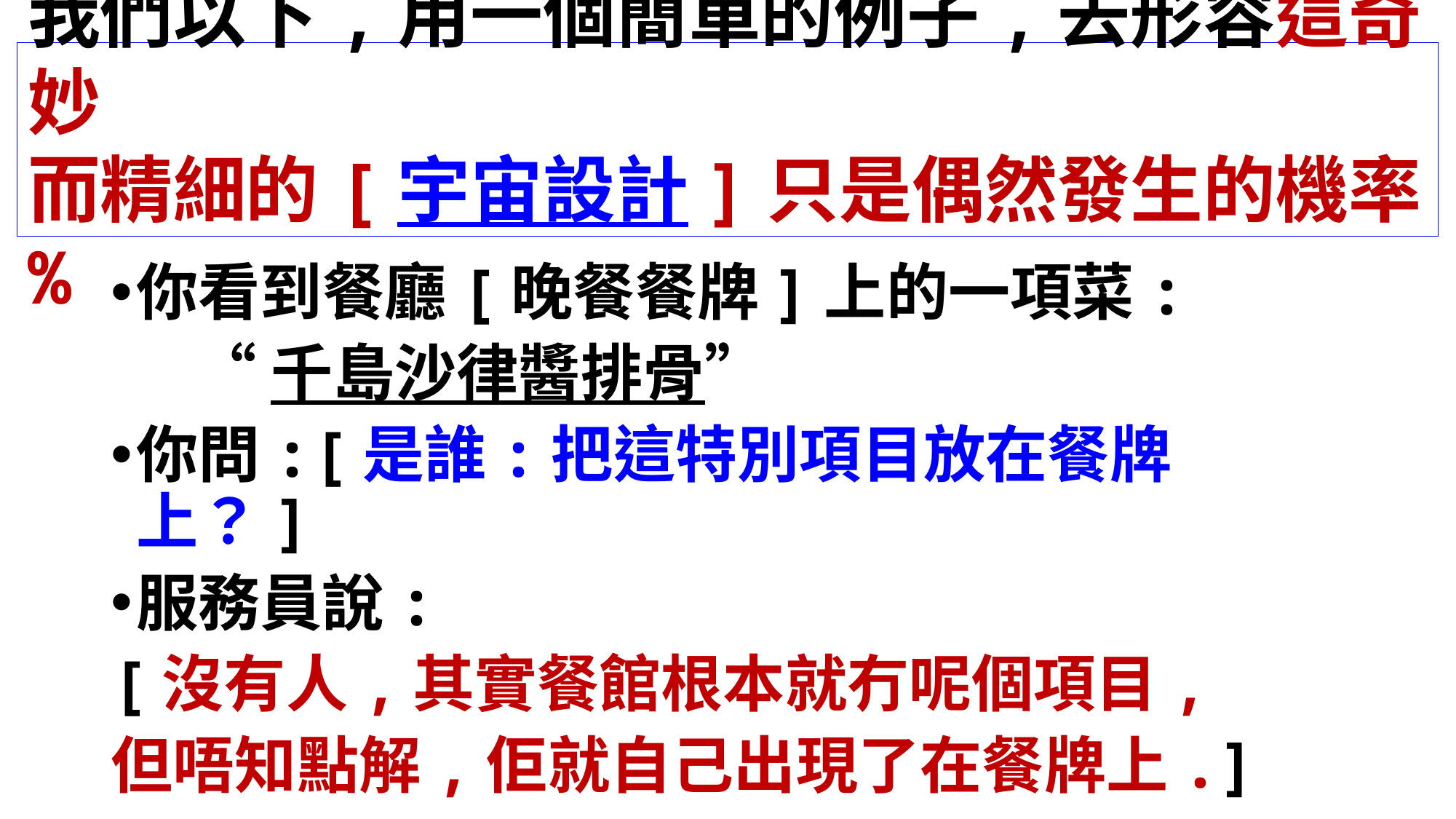

# 我們以下,用一個簡單的例子,去形容這奇妙 而精細的[宇宙設計]只是偶然發生的機率%

你看到餐廳[晚餐餐牌]上的一項菜:
      “千島沙律醬排骨”
你問:[是誰:把這特別項目放在餐牌上？]
服務員說:
[沒有人,其實餐館根本就冇呢個項目,
但唔知點解,佢就自己出現了在餐牌上.]